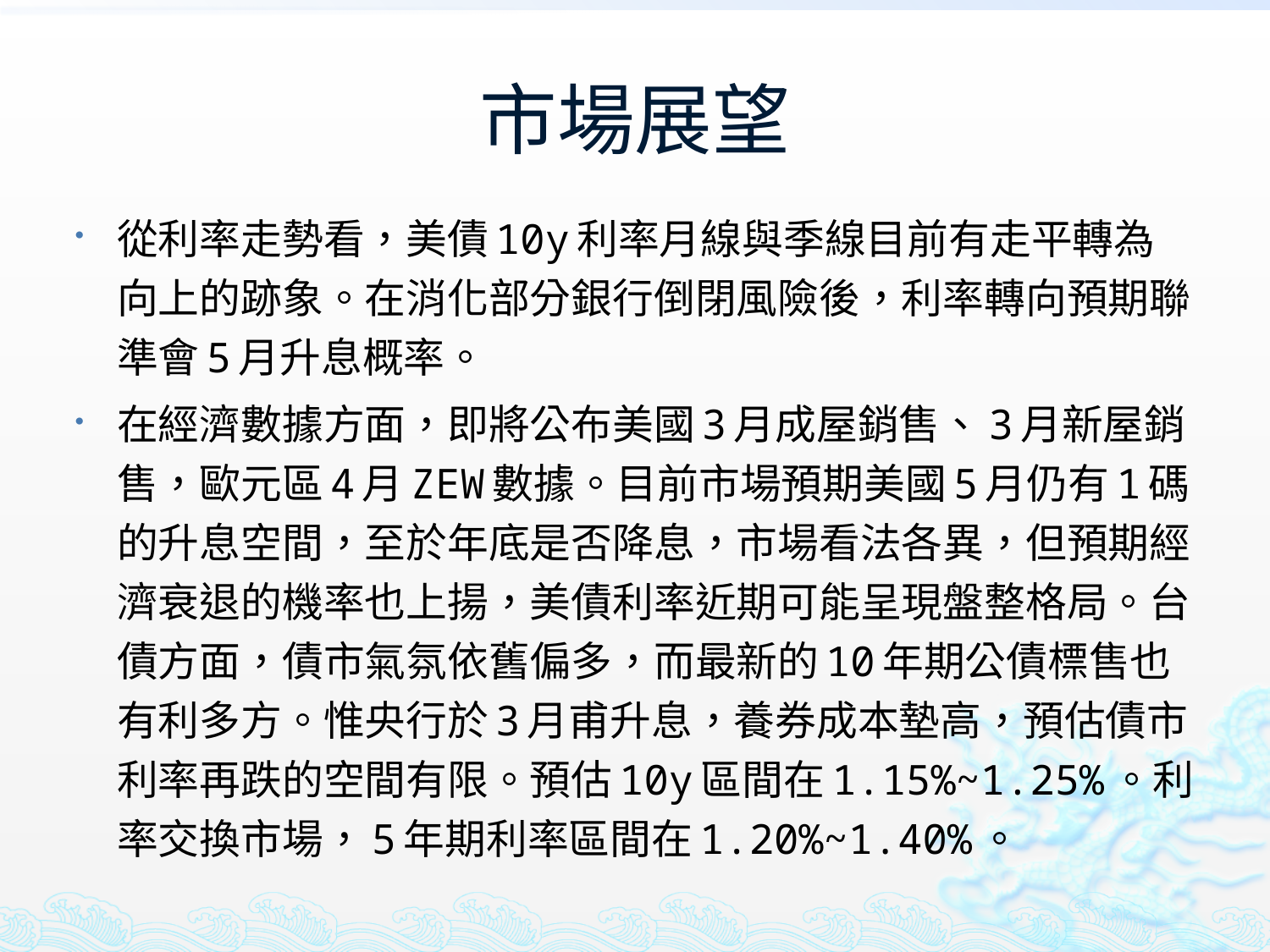

# 市場展望
從利率走勢看，美債10y利率月線與季線目前有走平轉為向上的跡象。在消化部分銀行倒閉風險後，利率轉向預期聯準會5月升息概率。
在經濟數據方面，即將公布美國3月成屋銷售、3月新屋銷售，歐元區4月ZEW數據。目前市場預期美國5月仍有1碼的升息空間，至於年底是否降息，市場看法各異，但預期經濟衰退的機率也上揚，美債利率近期可能呈現盤整格局。台債方面，債市氣氛依舊偏多，而最新的10年期公債標售也有利多方。惟央行於3月甫升息，養券成本墊高，預估債市利率再跌的空間有限。預估10y區間在1.15%~1.25%。利率交換市場，5年期利率區間在1.20%~1.40%。